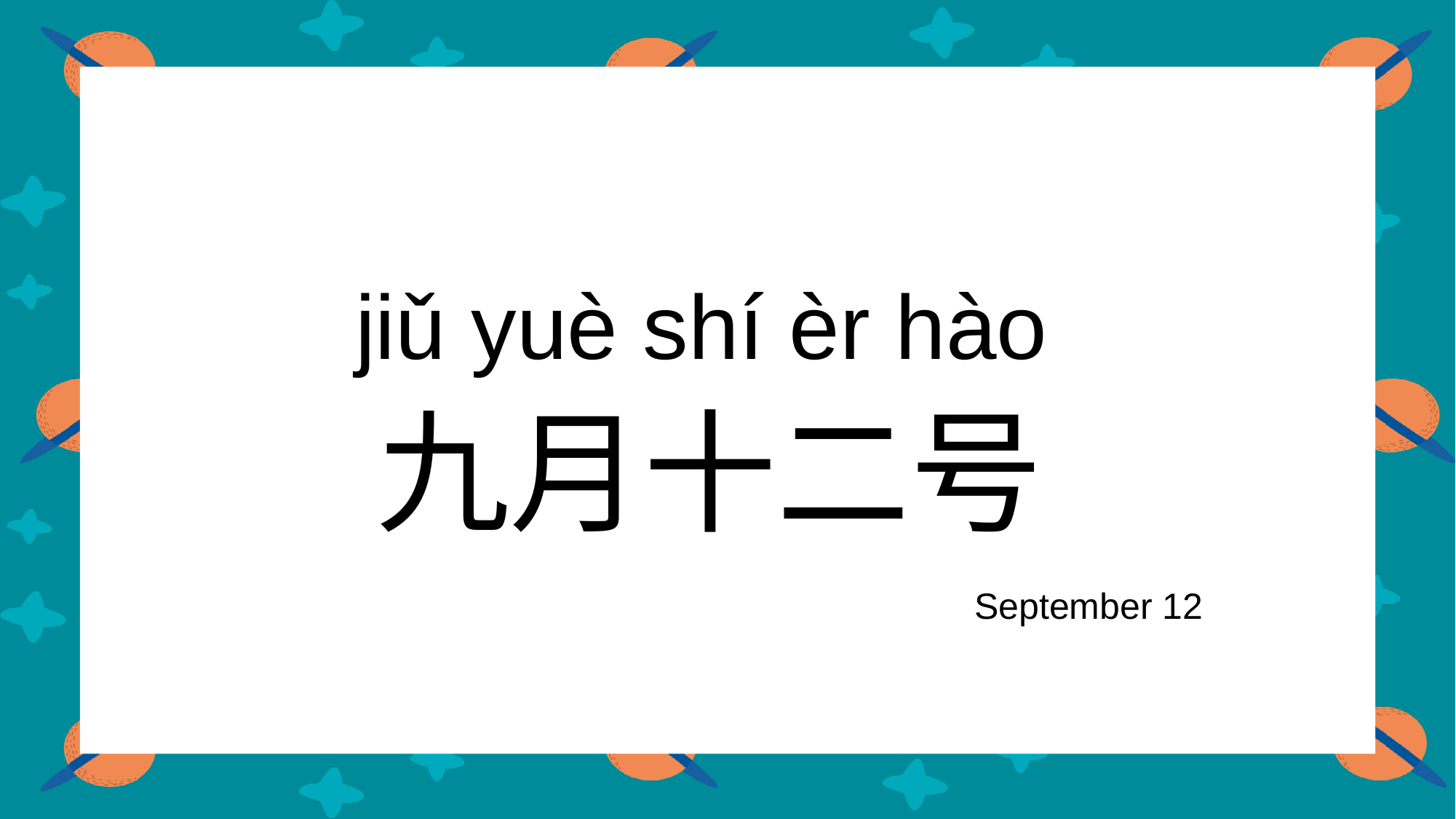

九月十二号
jiǔ yuè shí èr hào
September 12